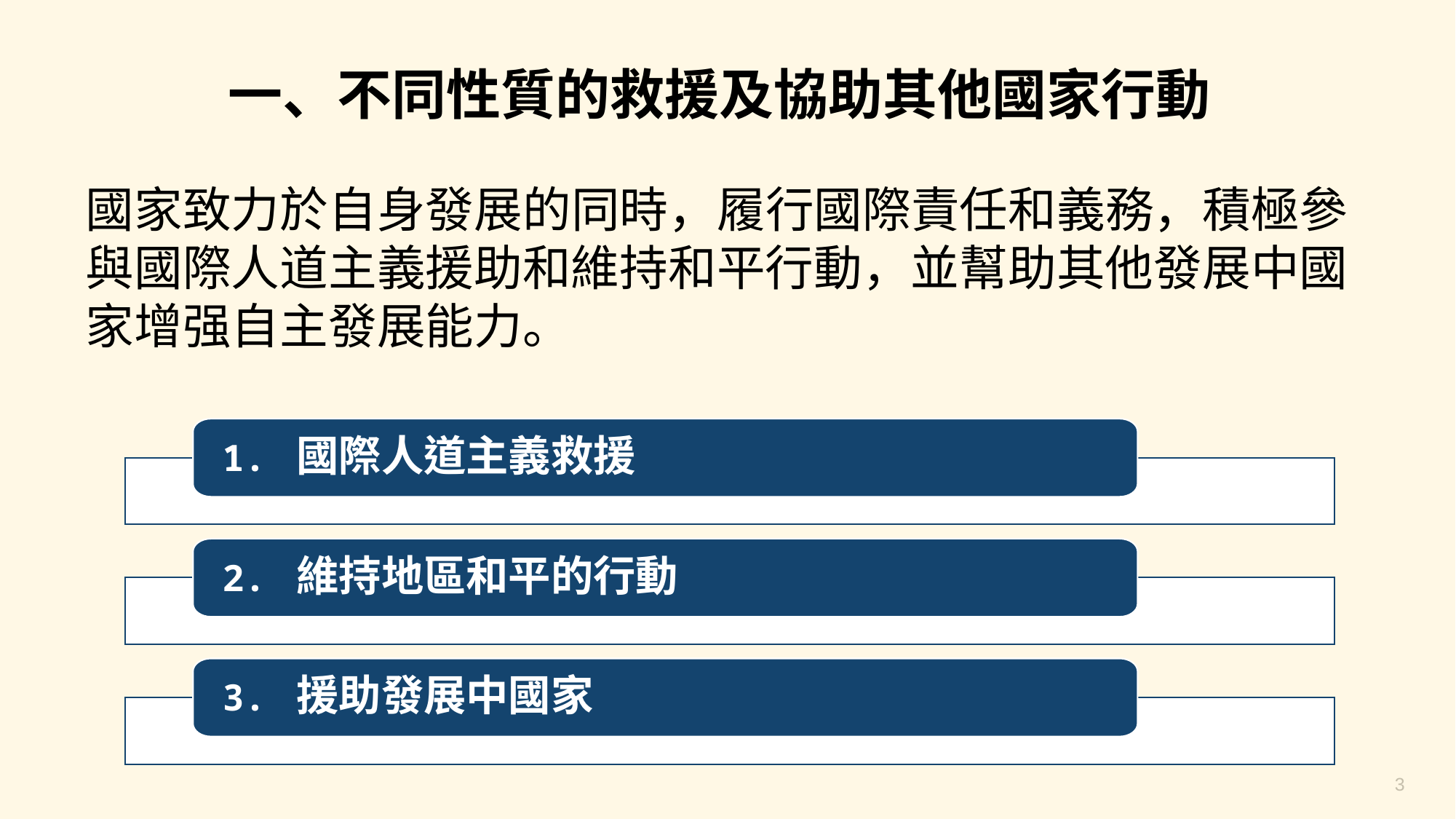

一、不同性質的救援及協助其他國家行動
國家致力於自身發展的同時，履行國際責任和義務，積極參與國際人道主義援助和維持和平行動，並幫助其他發展中國家增强自主發展能力。
1. 國際人道主義救援

2. 維持地區和平的行動

3. 援助發展中國家